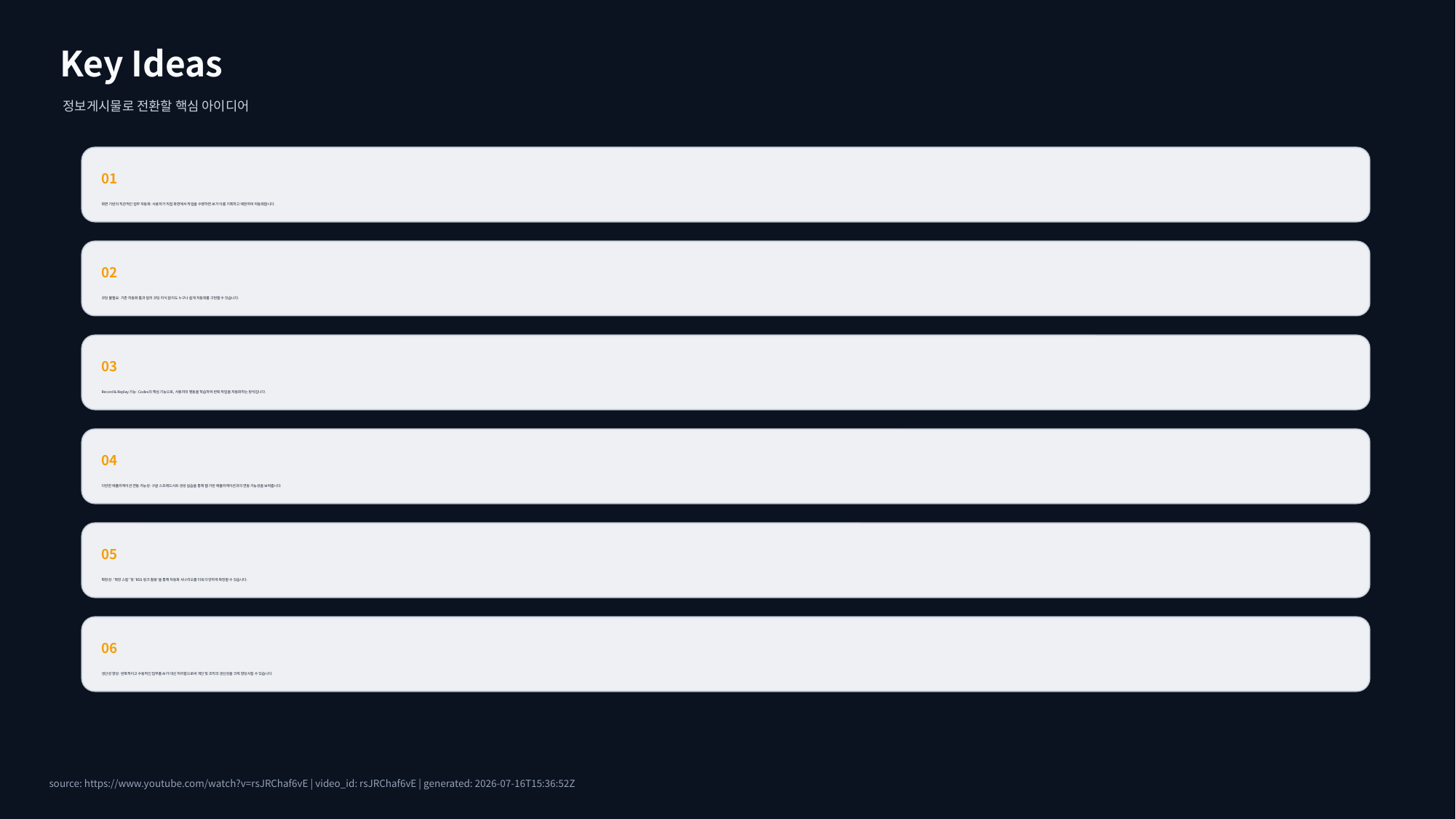

Key Ideas
정보게시물로 전환할 핵심 아이디어

01
화면 기반의 직관적인 업무 자동화: 사용자가 직접 화면에서 작업을 수행하면 AI가 이를 기록하고 재현하여 자동화합니다.

02
코딩 불필요: 기존 자동화 툴과 달리 코딩 지식 없이도 누구나 쉽게 자동화를 구현할 수 있습니다.

03
Record & Replay 기능: Codex의 핵심 기능으로, 사용자의 행동을 학습하여 반복 작업을 자동화하는 방식입니다.

04
다양한 애플리케이션 연동 가능성: 구글 스프레드시트 생성 실습을 통해 웹 기반 애플리케이션과의 연동 가능성을 보여줍니다.

05
확장성: '확장 스킬' 및 'RSS 링크 활용'을 통해 자동화 시나리오를 더욱 다양하게 확장할 수 있습니다.

06
생산성 향상: 반복적이고 수동적인 업무를 AI가 대신 처리함으로써 개인 및 조직의 생산성을 크게 향상시킬 수 있습니다.
source: https://www.youtube.com/watch?v=rsJRChaf6vE | video_id: rsJRChaf6vE | generated: 2026-07-16T15:36:52Z